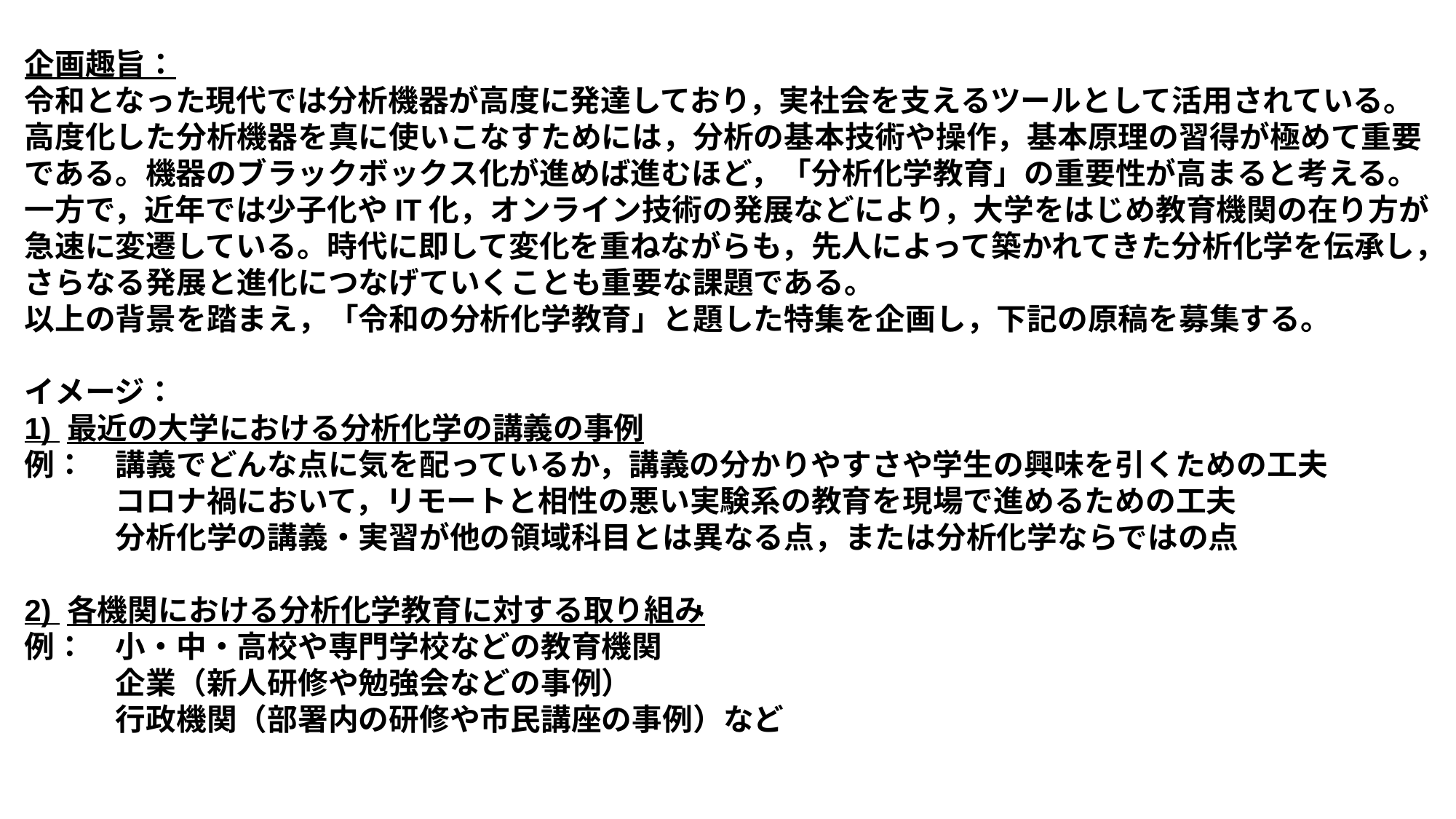

企画趣旨：
令和となった現代では分析機器が高度に発達しており，実社会を支えるツールとして活用されている。
高度化した分析機器を真に使いこなすためには，分析の基本技術や操作，基本原理の習得が極めて重要である。機器のブラックボックス化が進めば進むほど，「分析化学教育」の重要性が高まると考える。
一方で，近年では少子化やIT化，オンライン技術の発展などにより，大学をはじめ教育機関の在り方が急速に変遷している。時代に即して変化を重ねながらも，先人によって築かれてきた分析化学を伝承し，さらなる発展と進化につなげていくことも重要な課題である。
以上の背景を踏まえ，「令和の分析化学教育」と題した特集を企画し，下記の原稿を募集する。

イメージ：
1) 最近の大学における分析化学の講義の事例
例：　講義でどんな点に気を配っているか，講義の分かりやすさや学生の興味を引くための工夫
　　　コロナ禍において，リモートと相性の悪い実験系の教育を現場で進めるための工夫
　　　分析化学の講義・実習が他の領域科目とは異なる点，または分析化学ならではの点

2) 各機関における分析化学教育に対する取り組み
例：　小・中・高校や専門学校などの教育機関
　　　企業（新人研修や勉強会などの事例）
　　　行政機関（部署内の研修や市民講座の事例）など